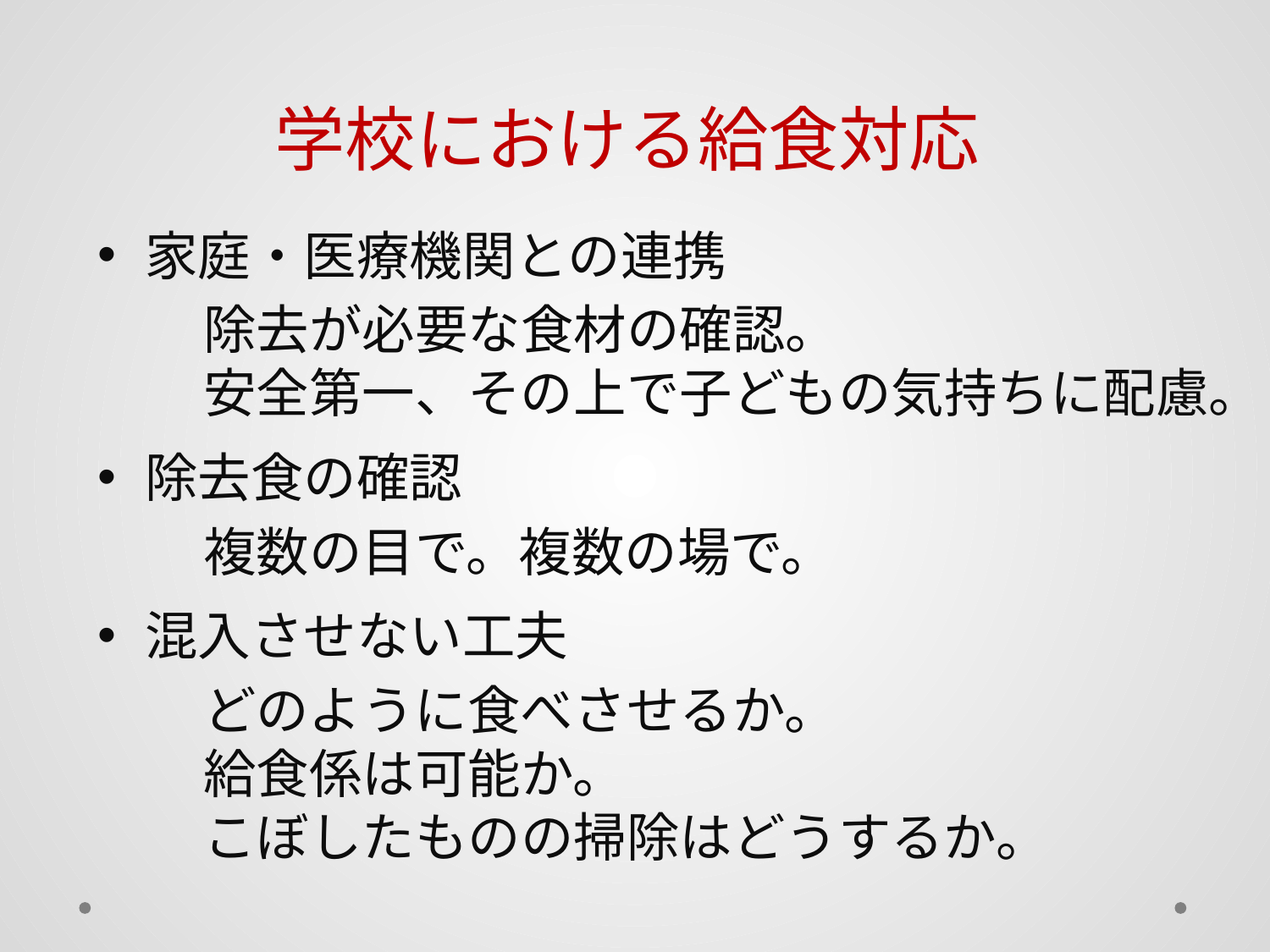

学校における給食対応
家庭・医療機関との連携
　　除去が必要な食材の確認。
　　安全第一、その上で子どもの気持ちに配慮。
除去食の確認
　　複数の目で。複数の場で。
混入させない工夫
　　どのように食べさせるか。
　　給食係は可能か。
　　こぼしたものの掃除はどうするか。